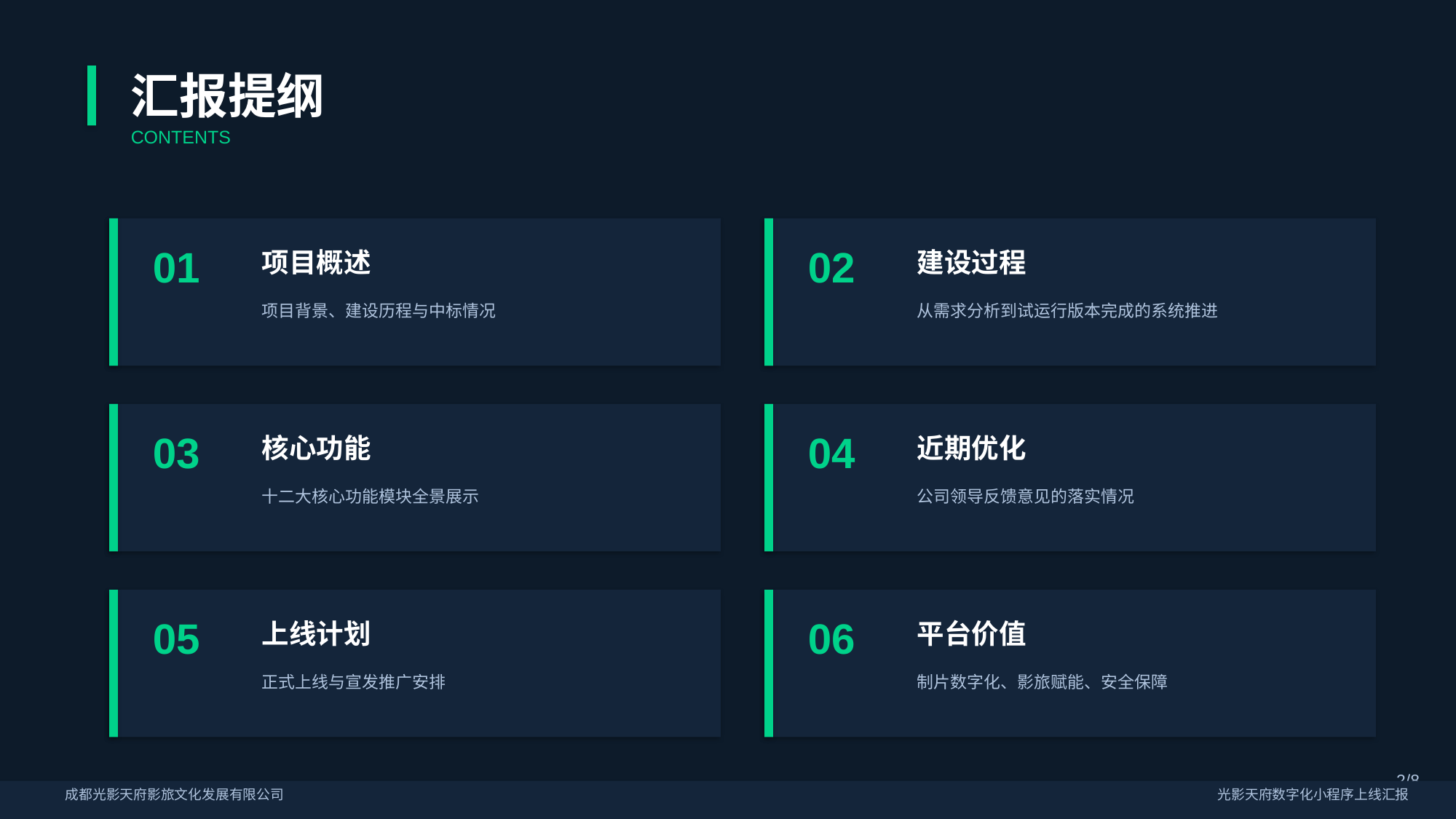

汇报提纲

CONTENTS

01
02
项目概述
建设过程
项目背景、建设历程与中标情况
从需求分析到试运行版本完成的系统推进

03
04
核心功能
近期优化
十二大核心功能模块全景展示
公司领导反馈意见的落实情况

05
06
上线计划
平台价值
正式上线与宣发推广安排
制片数字化、影旅赋能、安全保障
2/8

成都光影天府影旅文化发展有限公司
光影天府数字化小程序上线汇报